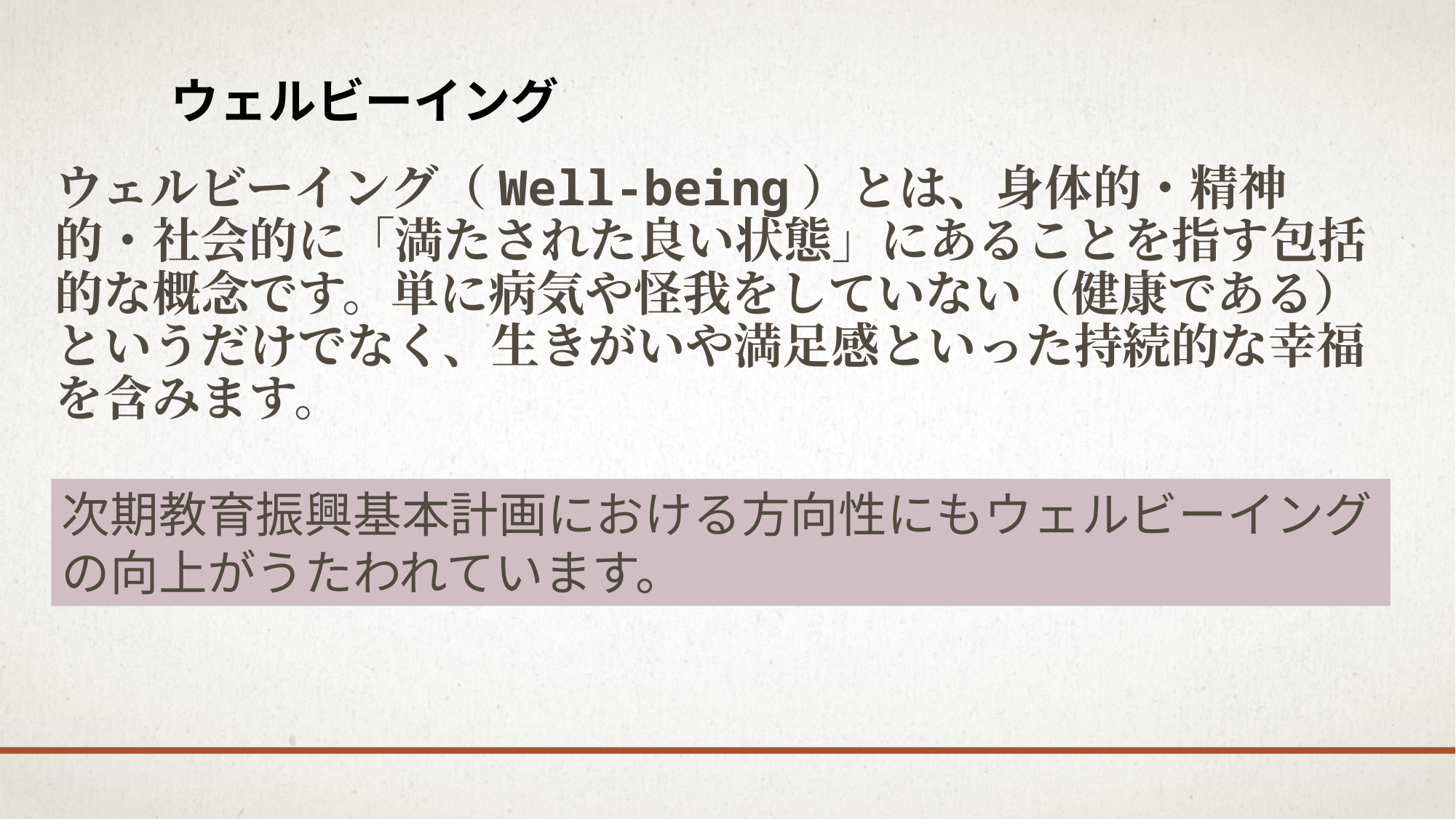

# ウェルビーイング
ウェルビーイング（Well-being）とは、身体的・精神的・社会的に「満たされた良い状態」にあることを指す包括的な概念です。単に病気や怪我をしていない（健康である）というだけでなく、生きがいや満足感といった持続的な幸福を含みます。
次期教育振興基本計画における方向性にもウェルビーイングの向上がうたわれています。